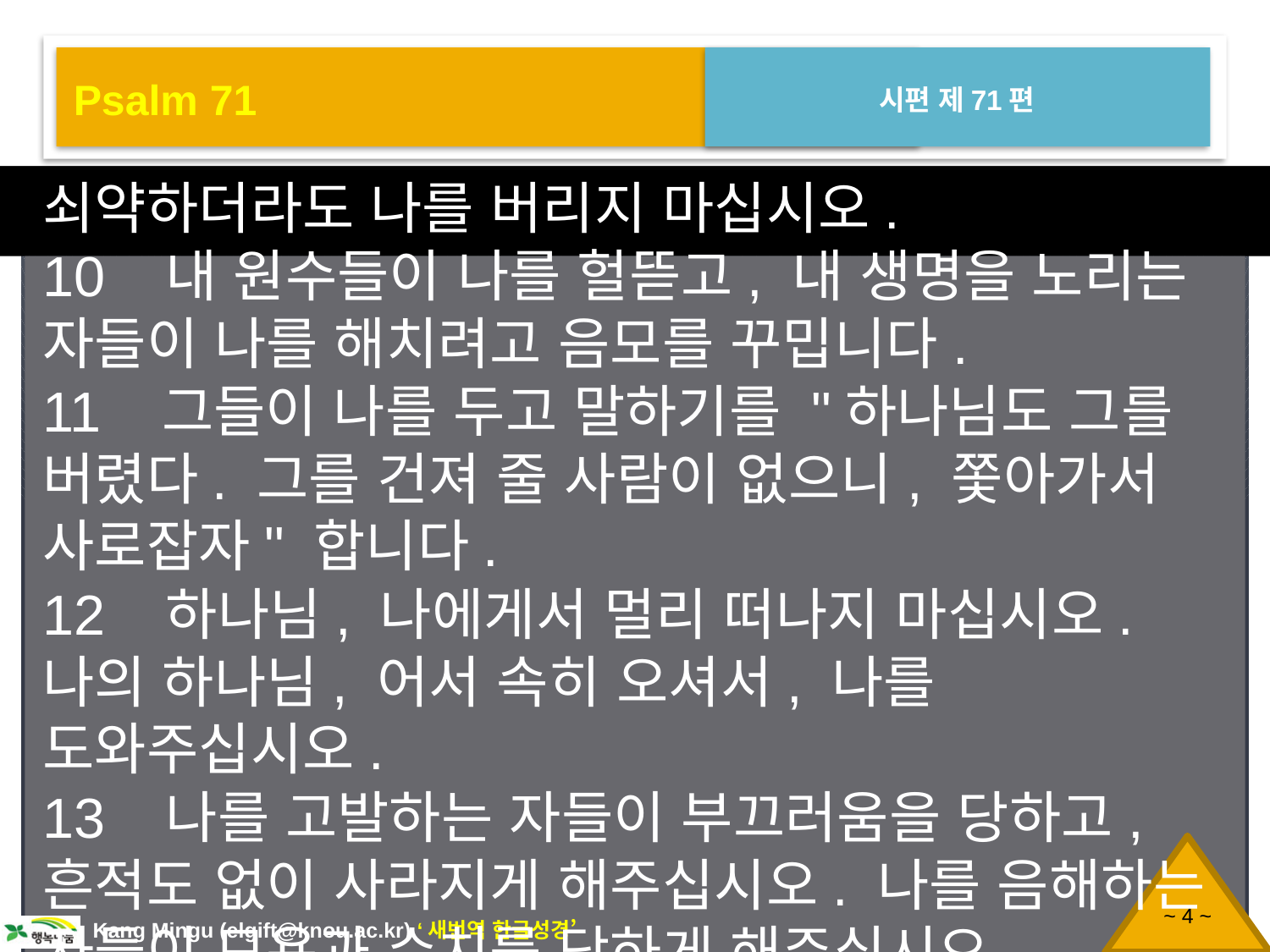

Psalm 71
시편 제71편
쇠약하더라도 나를 버리지 마십시오.
10   내 원수들이 나를 헐뜯고, 내 생명을 노리는 자들이 나를 해치려고 음모를 꾸밉니다.
11   그들이 나를 두고 말하기를 "하나님도 그를 버렸다. 그를 건져 줄 사람이 없으니, 쫓아가서 사로잡자" 합니다.
12   하나님, 나에게서 멀리 떠나지 마십시오. 나의 하나님, 어서 속히 오셔서, 나를 도와주십시오.
13   나를 고발하는 자들이 부끄러움을 당하고, 흔적도 없이 사라지게 해주십시오. 나를 음해하는 자들이 모욕과 수치를 당하게 해주십시오.